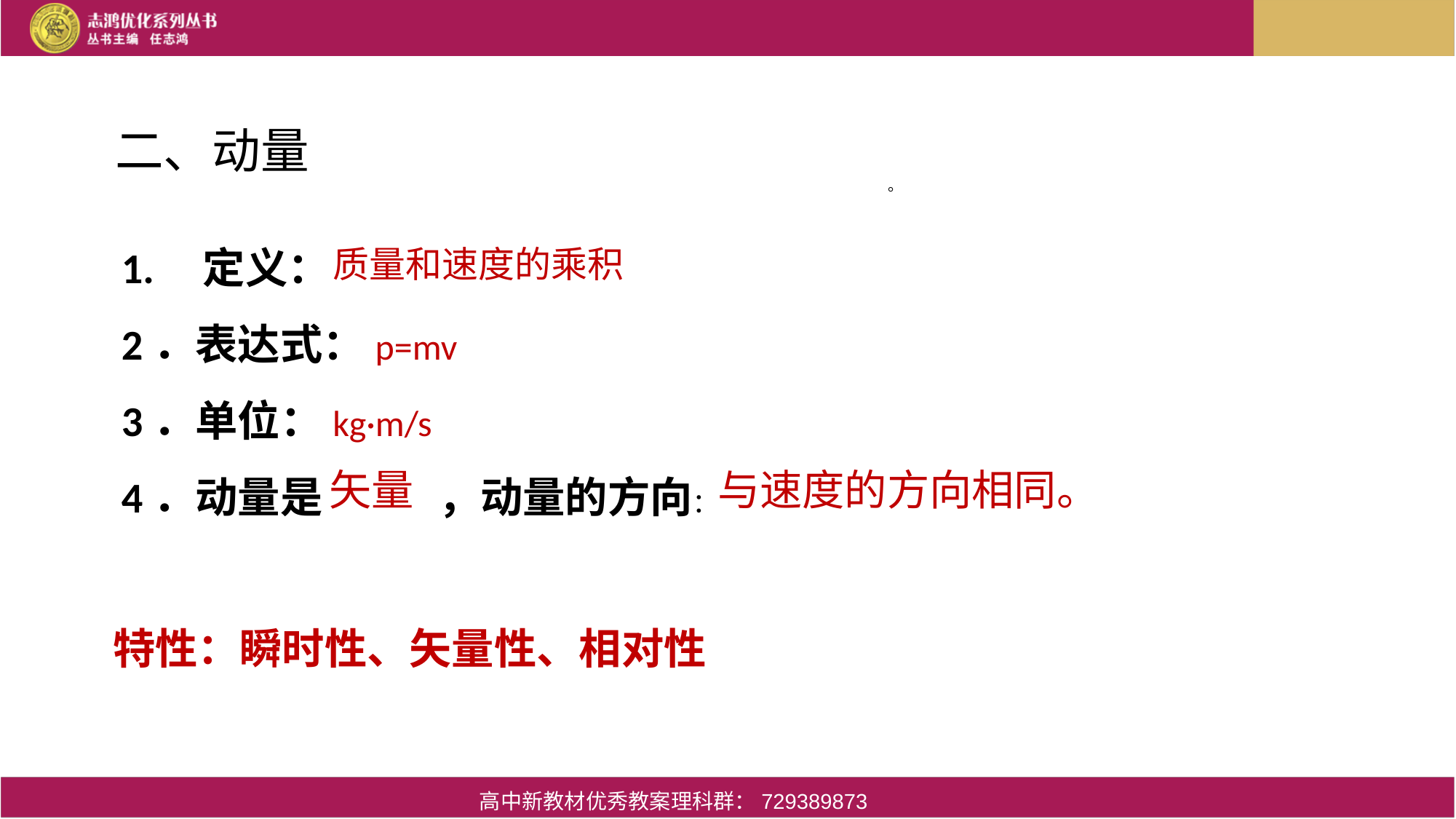

二、动量

。
1.    定义：
2．表达式：p=mv
3．单位：kg·m/s
4．动量是            ，动量的方向：
质量和速度的乘积

矢量
与速度的方向相同。
特性：瞬时性、矢量性、相对性